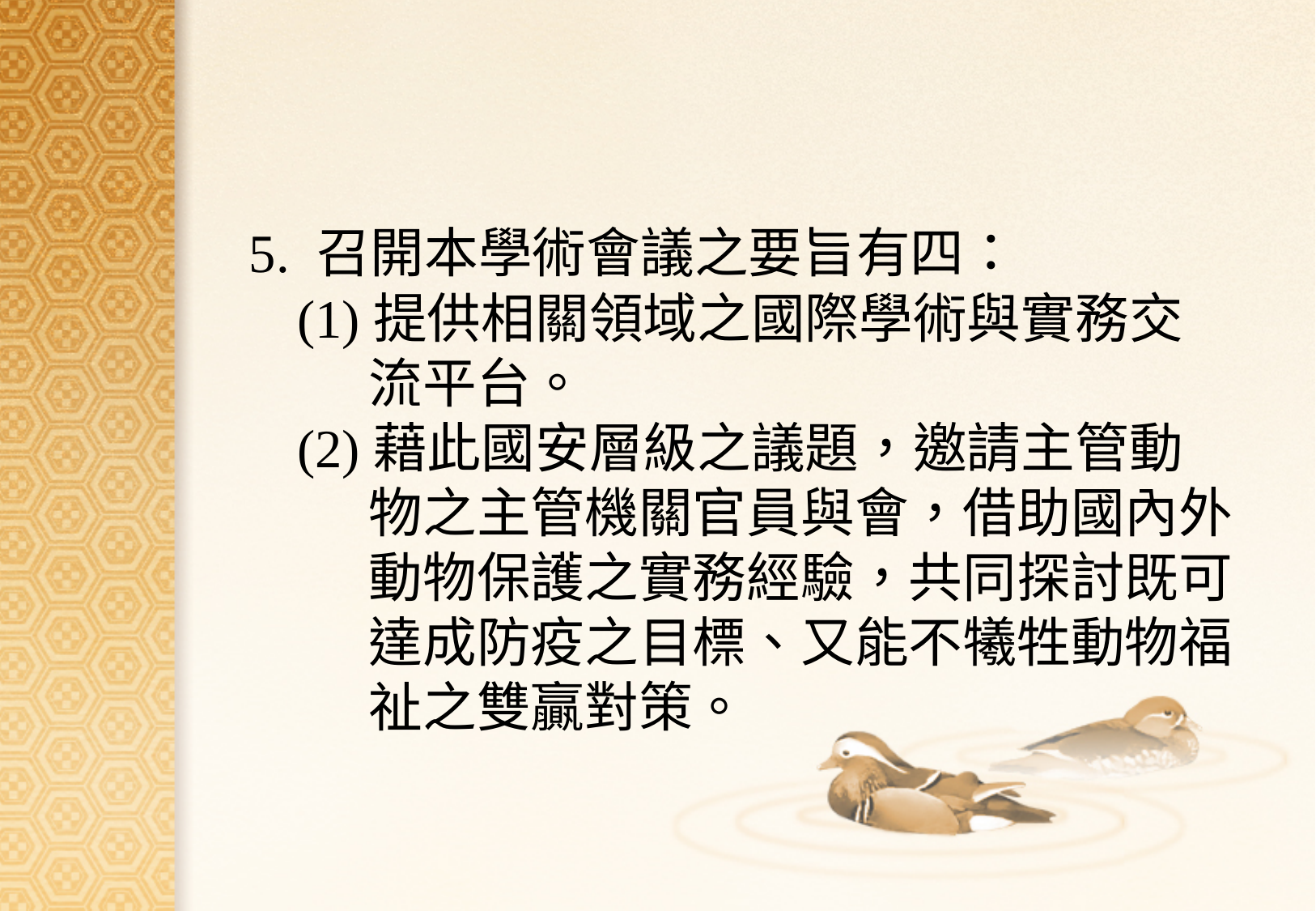

#
5. 召開本學術會議之要旨有四：
(1)提供相關領域之國際學術與實務交流平台。
(2)藉此國安層級之議題，邀請主管動物之主管機關官員與會，借助國內外動物保護之實務經驗，共同探討既可達成防疫之目標、又能不犧牲動物福祉之雙贏對策。